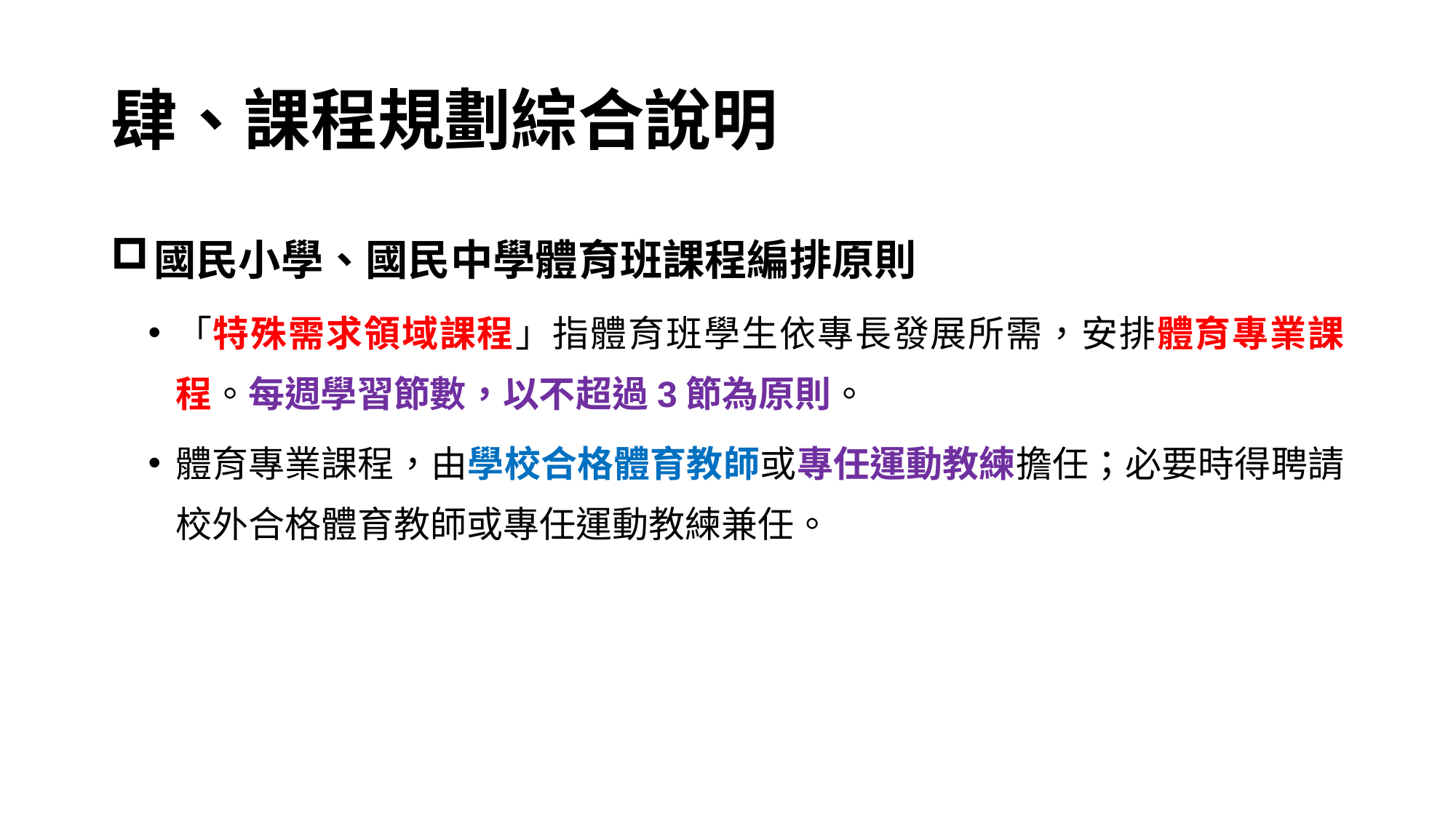

# 肆、課程規劃綜合說明
國民小學、國民中學體育班課程編排原則
「特殊需求領域課程」指體育班學生依專長發展所需，安排體育專業課程。每週學習節數，以不超過3節為原則。
體育專業課程，由學校合格體育教師或專任運動教練擔任；必要時得聘請校外合格體育教師或專任運動教練兼任。